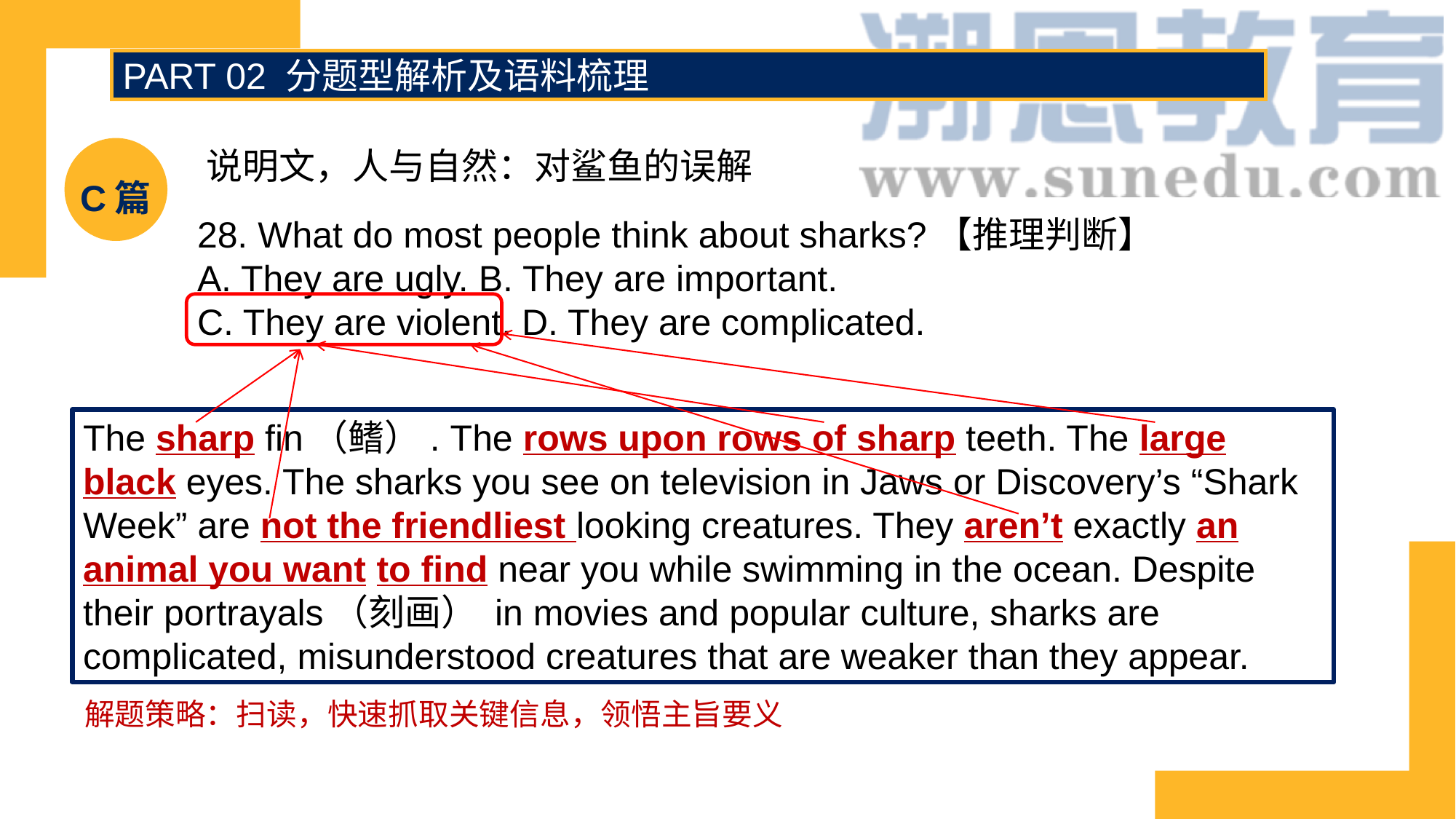

PART 02 分题型解析及语料梳理

说明文，人与自然：对鲨鱼的误解
C篇
28. What do most people think about sharks?【推理判断】
A. They are ugly. B. They are important.
C. They are violent. D. They are complicated.

The sharp fin（鳍）. The rows upon rows of sharp teeth. The large black eyes. The sharks you see on television in Jaws or Discovery’s “Shark Week” are not the friendliest looking creatures. They aren’t exactly an animal you want to find near you while swimming in the ocean. Despite their portrayals（刻画） in movies and popular culture, sharks are complicated, misunderstood creatures that are weaker than they appear.

解题策略：扫读，快速抓取关键信息，领悟主旨要义